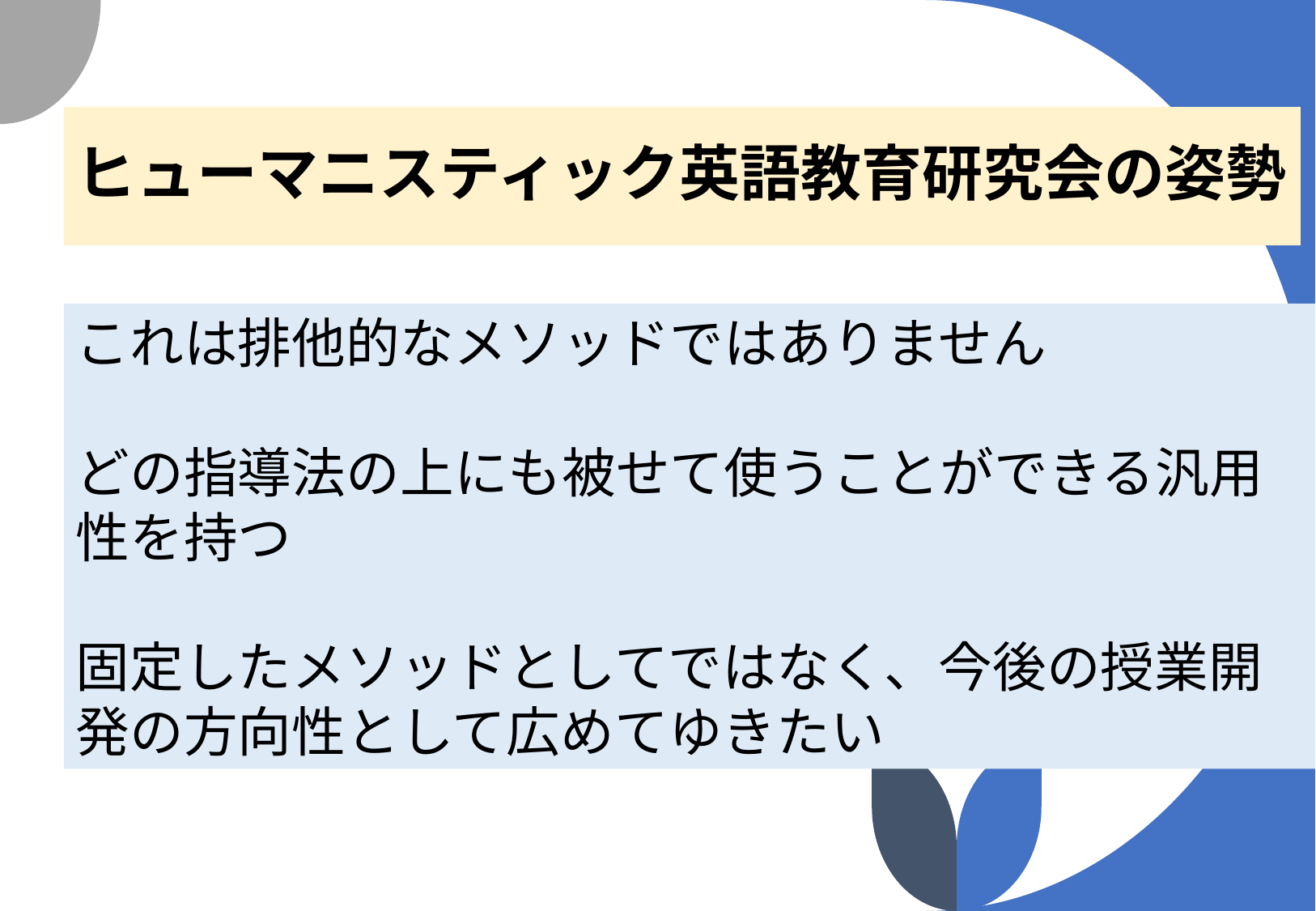

# ヒューマニスティック英語教育研究会の姿勢
これは排他的なメソッドではありません

どの指導法の上にも被せて使うことができる汎用性を持つ

固定したメソッドとしてではなく、今後の授業開発の方向性として広めてゆきたい